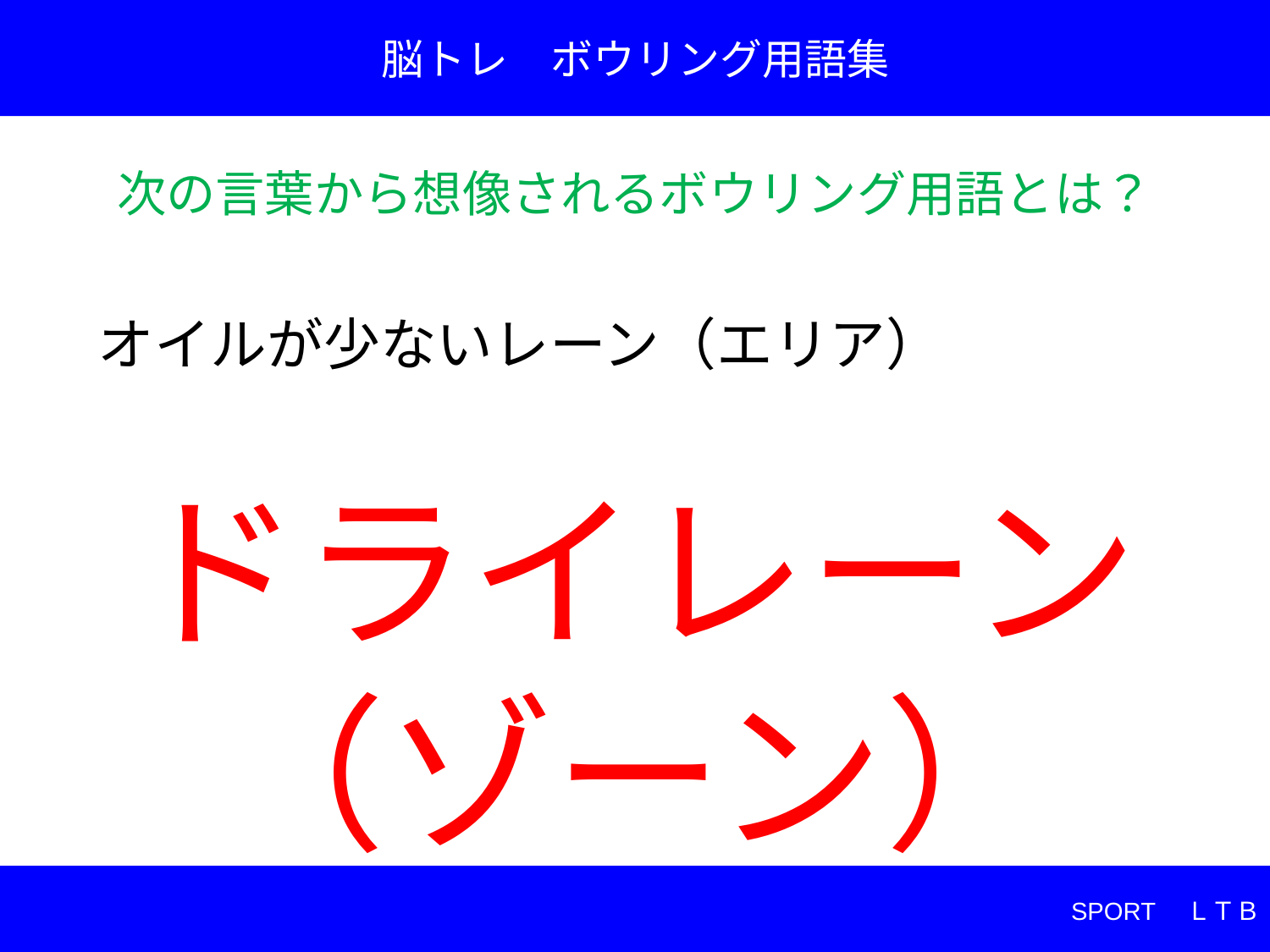

脳トレ　ボウリング用語集
次の言葉から想像されるボウリング用語とは？
オイルが少ないレーン（エリア）
# ドライレーン（ゾーン）
SPORT　ＬＴＢ